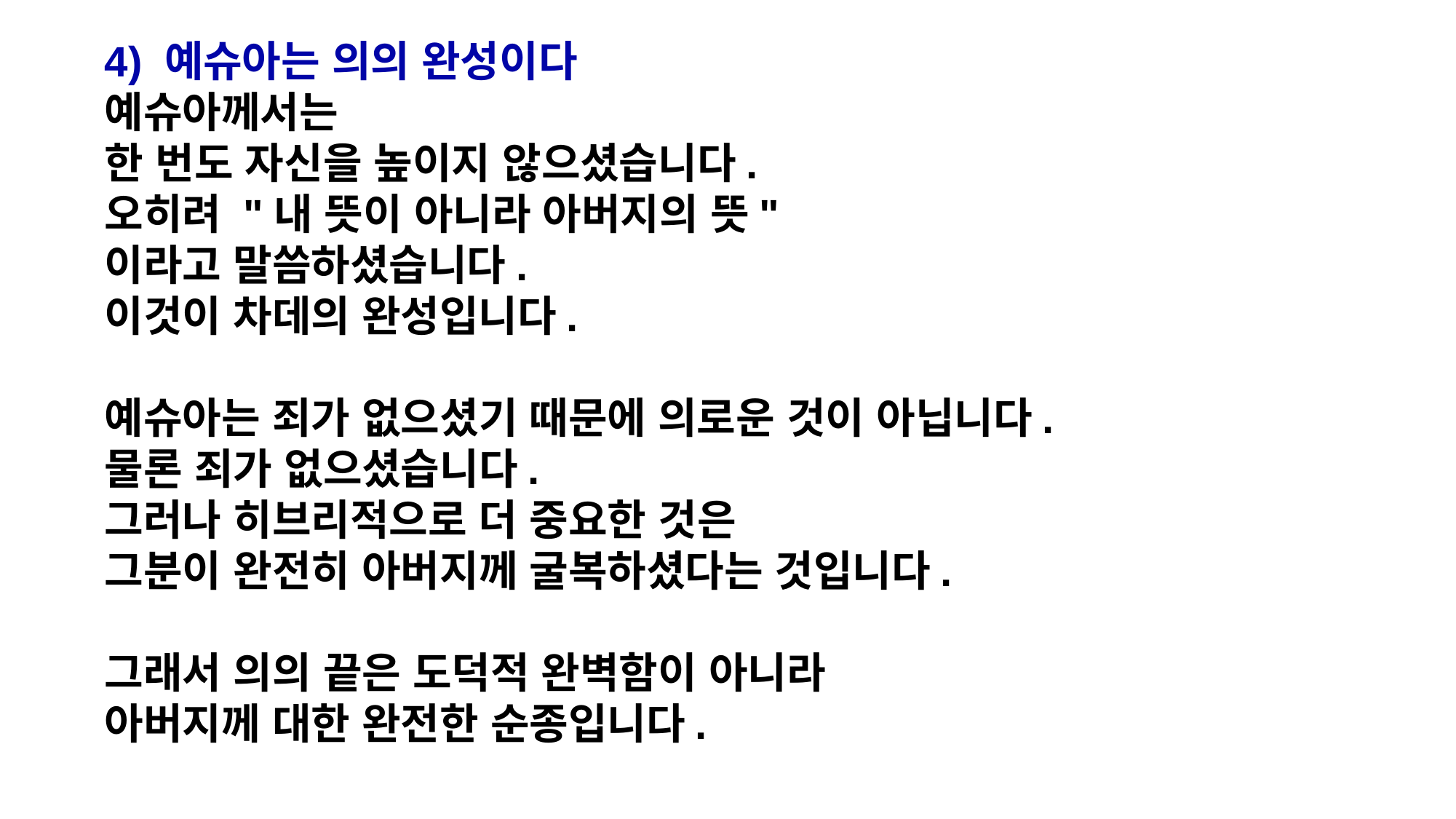

4) 예슈아는 의의 완성이다
예슈아께서는
한 번도 자신을 높이지 않으셨습니다.
오히려 "내 뜻이 아니라 아버지의 뜻"
이라고 말씀하셨습니다.
이것이 차데의 완성입니다.

예슈아는 죄가 없으셨기 때문에 의로운 것이 아닙니다.
물론 죄가 없으셨습니다.
그러나 히브리적으로 더 중요한 것은
그분이 완전히 아버지께 굴복하셨다는 것입니다.

그래서 의의 끝은 도덕적 완벽함이 아니라
아버지께 대한 완전한 순종입니다.